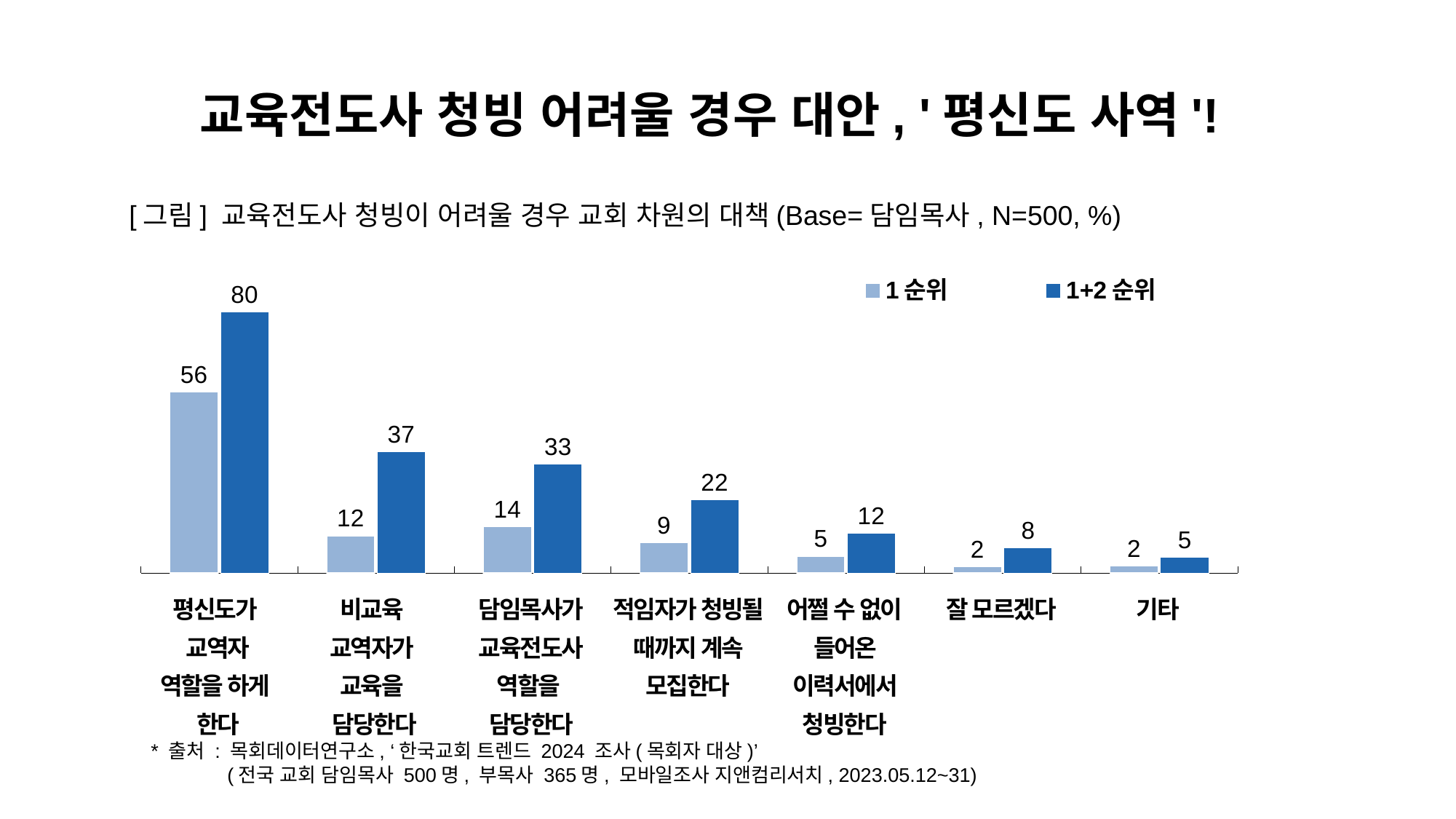

교육전도사 청빙 어려울 경우 대안, '평신도 사역'!
[그림] 교육전도사 청빙이 어려울 경우 교회 차원의 대책(Base=담임목사, N=500, %)

### Chart

| Category | 1순위 | 1+2순위 |
|---|---|---|
| 평신도가 교역자 역할을 하게 한다 | 비교육 교역자가 교육을 담당한다 | 담임목사가 교육전도사 역할을 담당한다 | 적임자가 청빙될 때까지 계속 모집한다 | 어쩔 수 없이 들어온 이력서에서 청빙한다 | 잘 모르겠다 | 기타 |
| --- | --- | --- | --- | --- | --- | --- |
* 출처 : 목회데이터연구소, ‘한국교회 트렌드 2024 조사(목회자 대상)’
              (전국 교회 담임목사 500명, 부목사 365명, 모바일조사 지앤컴리서치, 2023.05.12~31)